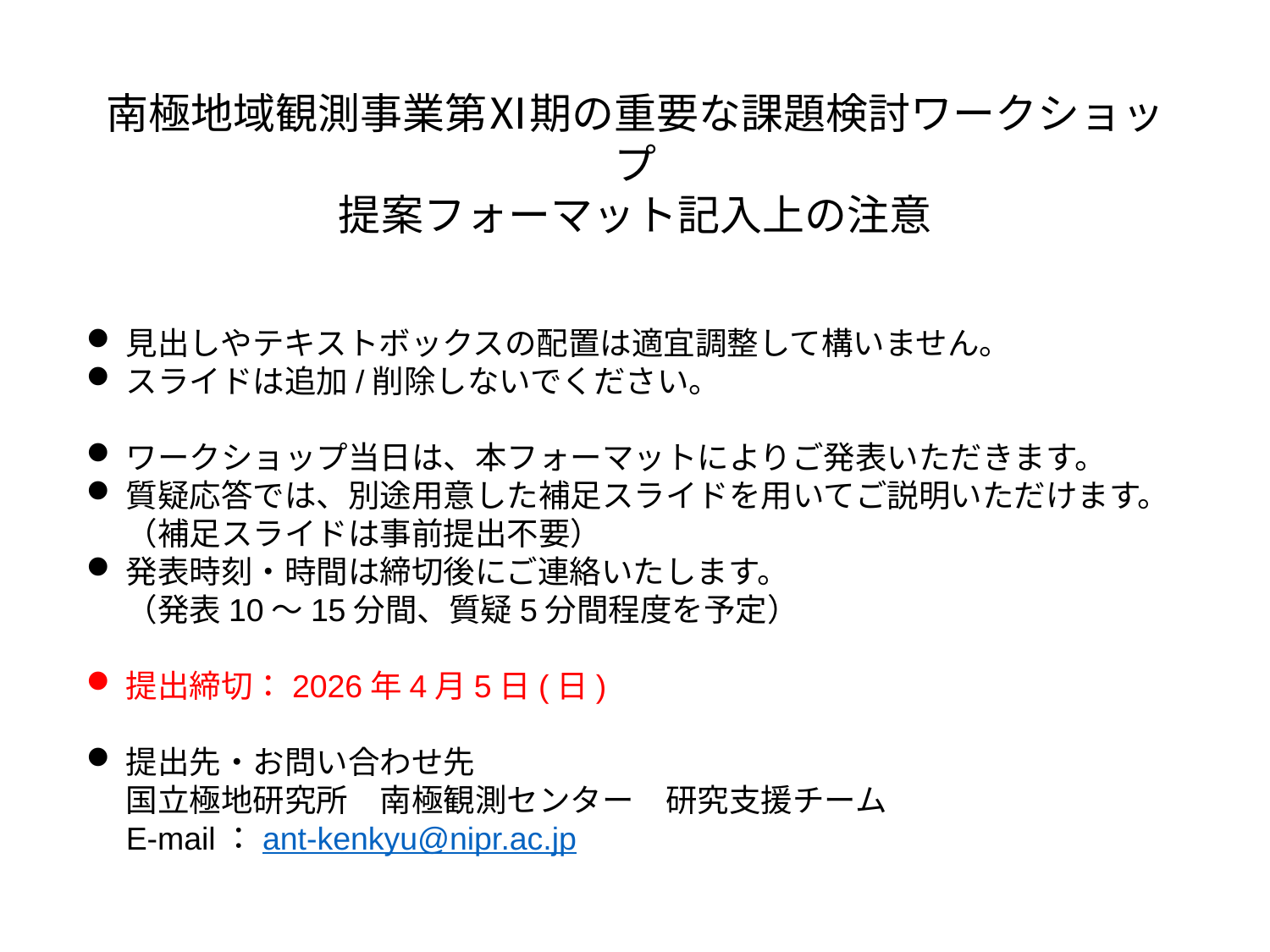

南極地域観測事業第Ⅺ期の重要な課題検討ワークショップ
提案フォーマット記入上の注意

見出しやテキストボックスの配置は適宜調整して構いません。
スライドは追加/削除しないでください。
ワークショップ当日は、本フォーマットによりご発表いただきます。
質疑応答では、別途用意した補足スライドを用いてご説明いただけます。
（補足スライドは事前提出不要）
発表時刻・時間は締切後にご連絡いたします。
（発表10〜15分間、質疑5分間程度を予定）

提出締切：2026年4月5日(日)

提出先・お問い合わせ先
国立極地研究所　南極観測センター　研究支援チーム
E-mail：ant-kenkyu@nipr.ac.jp